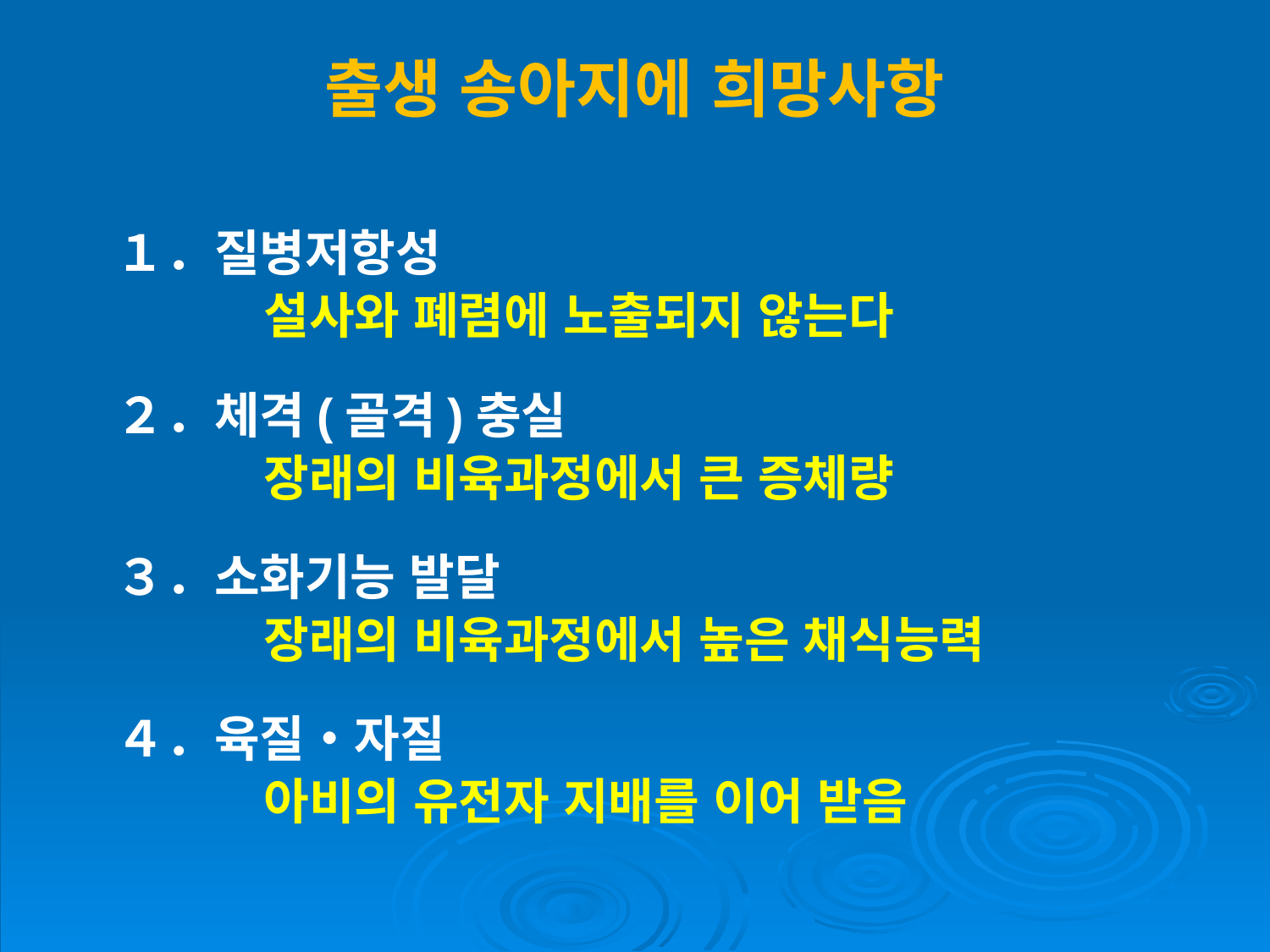

출생 송아지에 희망사항
１．질병저항성
　　　설사와 폐렴에 노출되지 않는다
２．체격(골격)충실
　　　장래의 비육과정에서 큰 증체량
３．소화기능 발달
　　　장래의 비육과정에서 높은 채식능력
４．육질・자질
　　　아비의 유전자 지배를 이어 받음